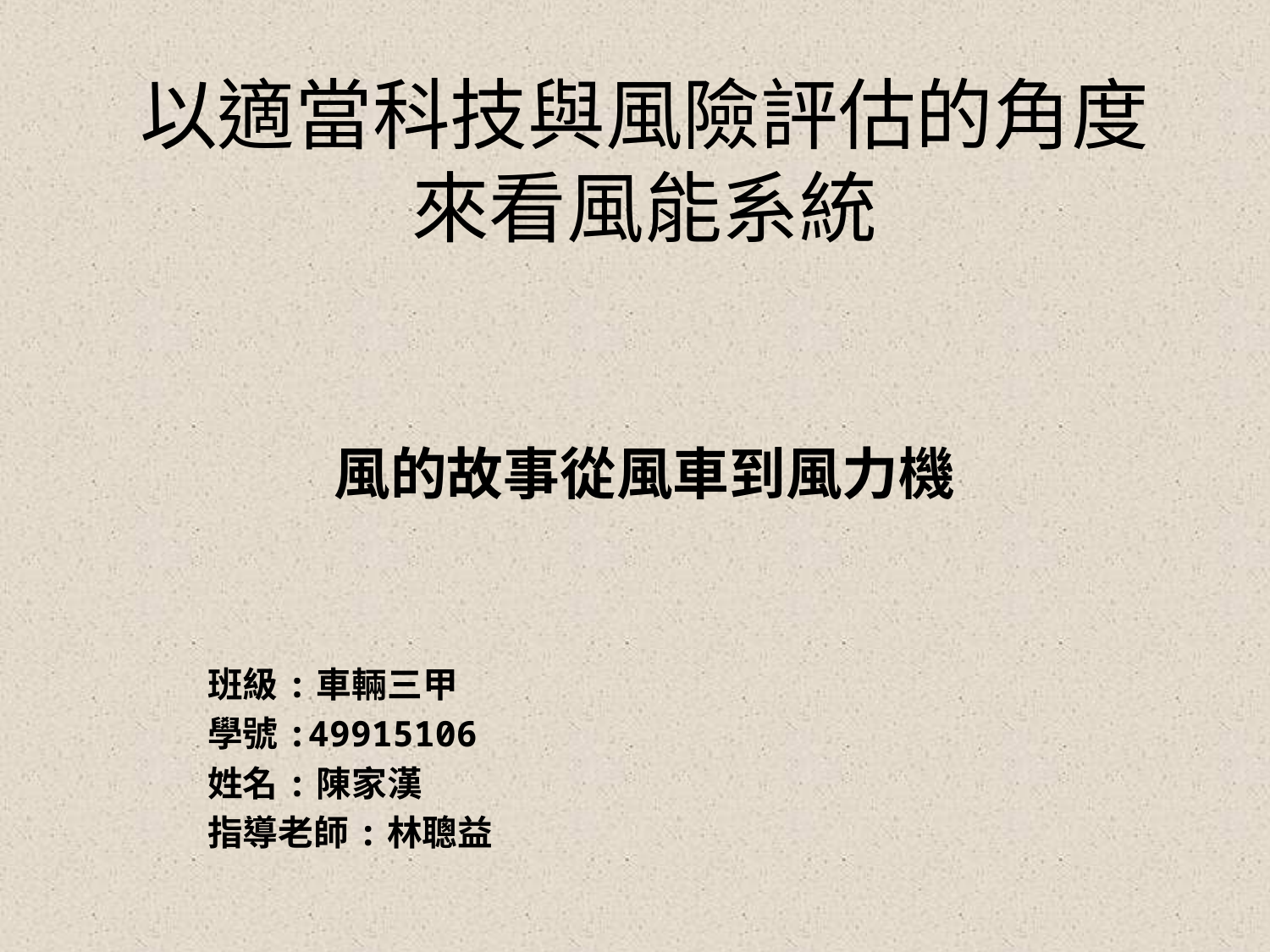

# 以適當科技與風險評估的角度來看風能系統 風的故事從風車到風力機
班級:車輛三甲
學號:49915106
姓名:陳家漢
指導老師:林聰益